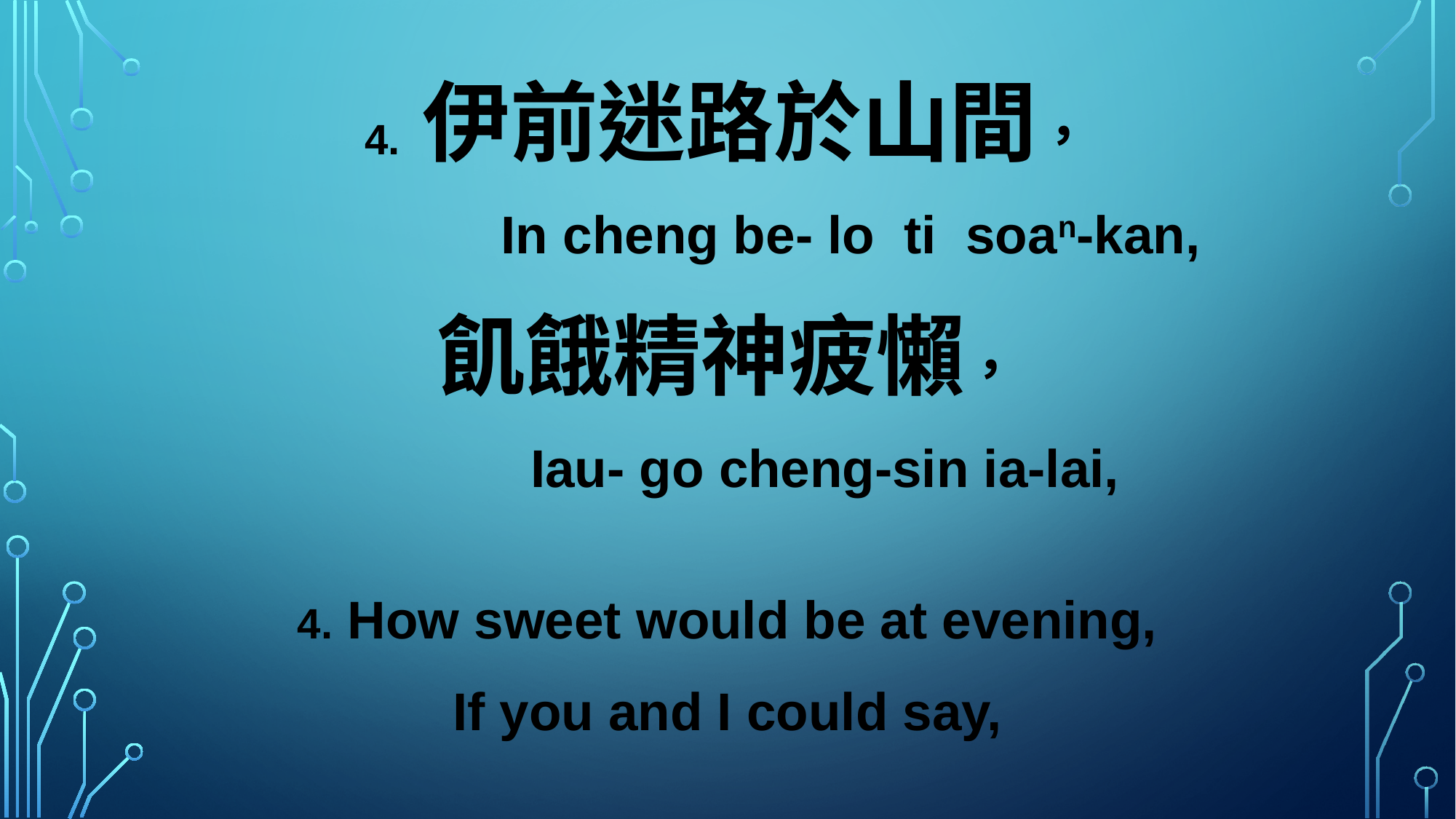

4. 伊前迷路於山間，
                    In cheng be- lo  ti  soan-kan,
飢餓精神疲懶，
                      Iau- go cheng-sin ia-lai,

4. How sweet would be at evening,
If you and I could say,